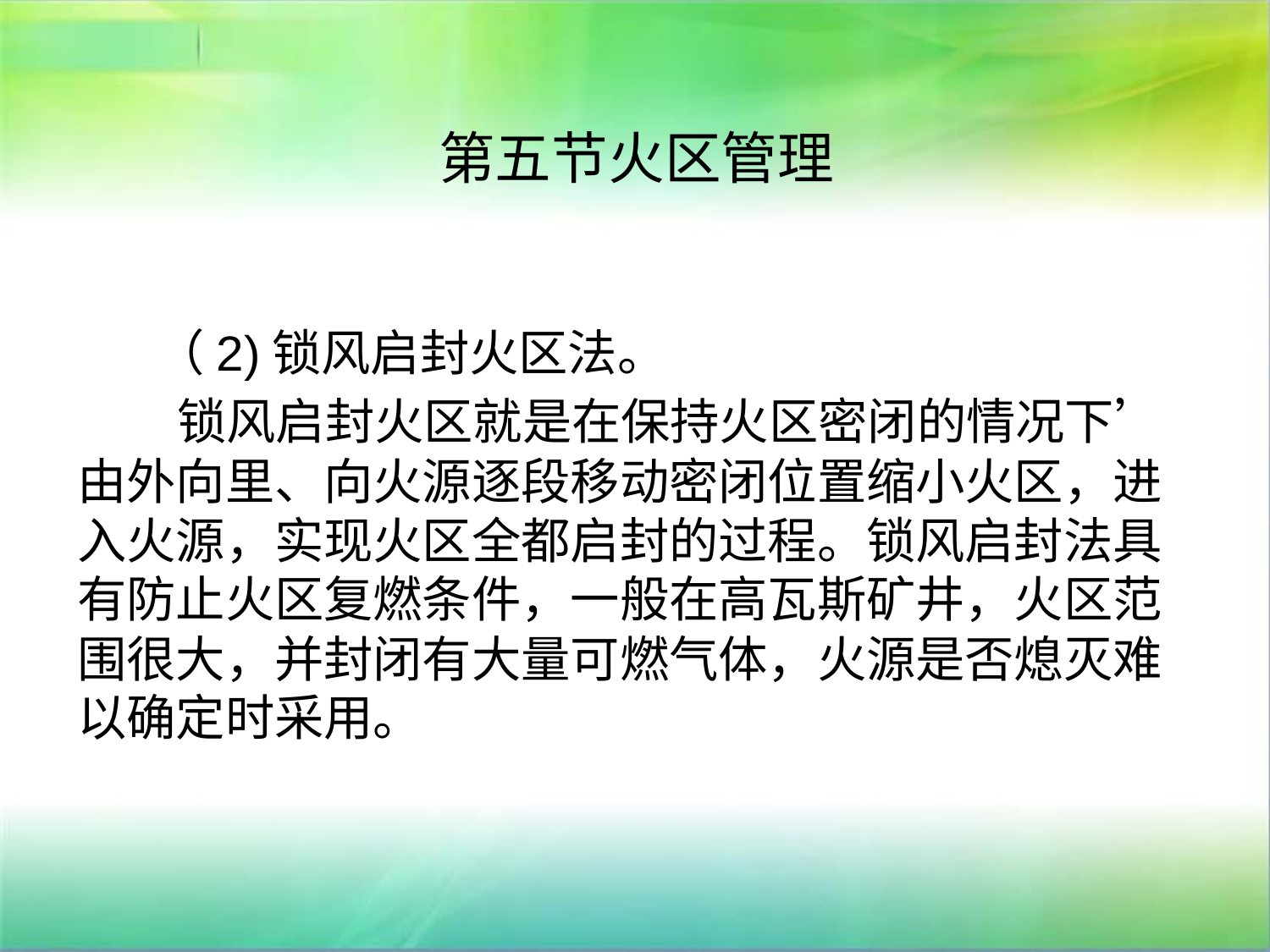

# 第五节火区管理

      （2)锁风启封火区法。
        锁风启封火区就是在保持火区密闭的情况下’由外向里、向火源逐段移动密闭位置缩小火区，进入火源，实现火区全都启封的过程。锁风启封法具有防止火区复燃条件，一般在高瓦斯矿井，火区范围很大，并封闭有大量可燃气体，火源是否熄灭难以确定时采用。